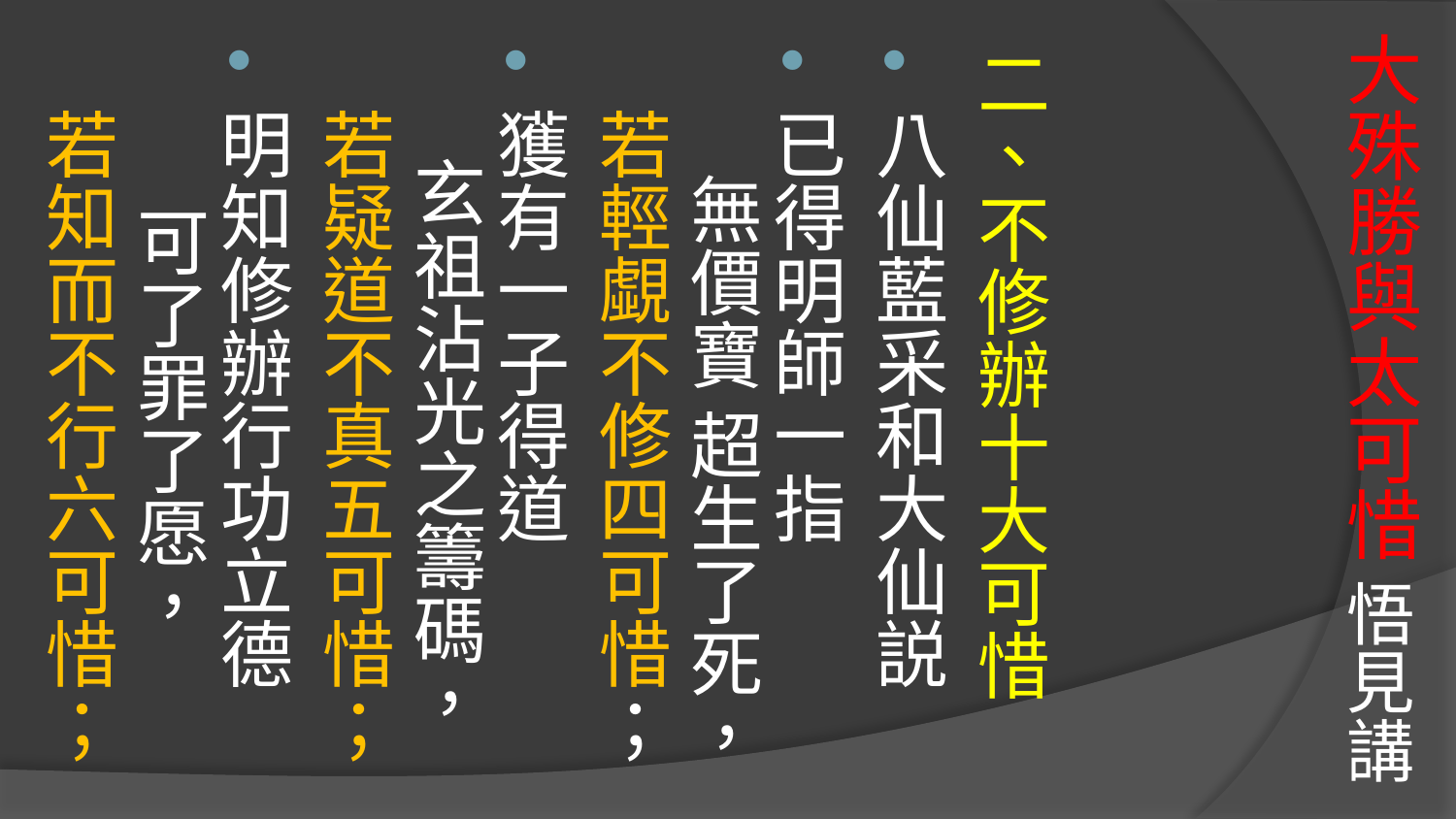

# 大殊勝與太可惜 悟見講
二、不修辦十大可惜
八仙藍采和大仙説
已得明師一指                   無價寶 超生了死，
若輕覷不修四可惜；
獲有一子得道                  玄祖沾光之籌碼，
若疑道不真五可惜；
明知修辦行功立德            可了罪了愿，
若知而不行六可惜；